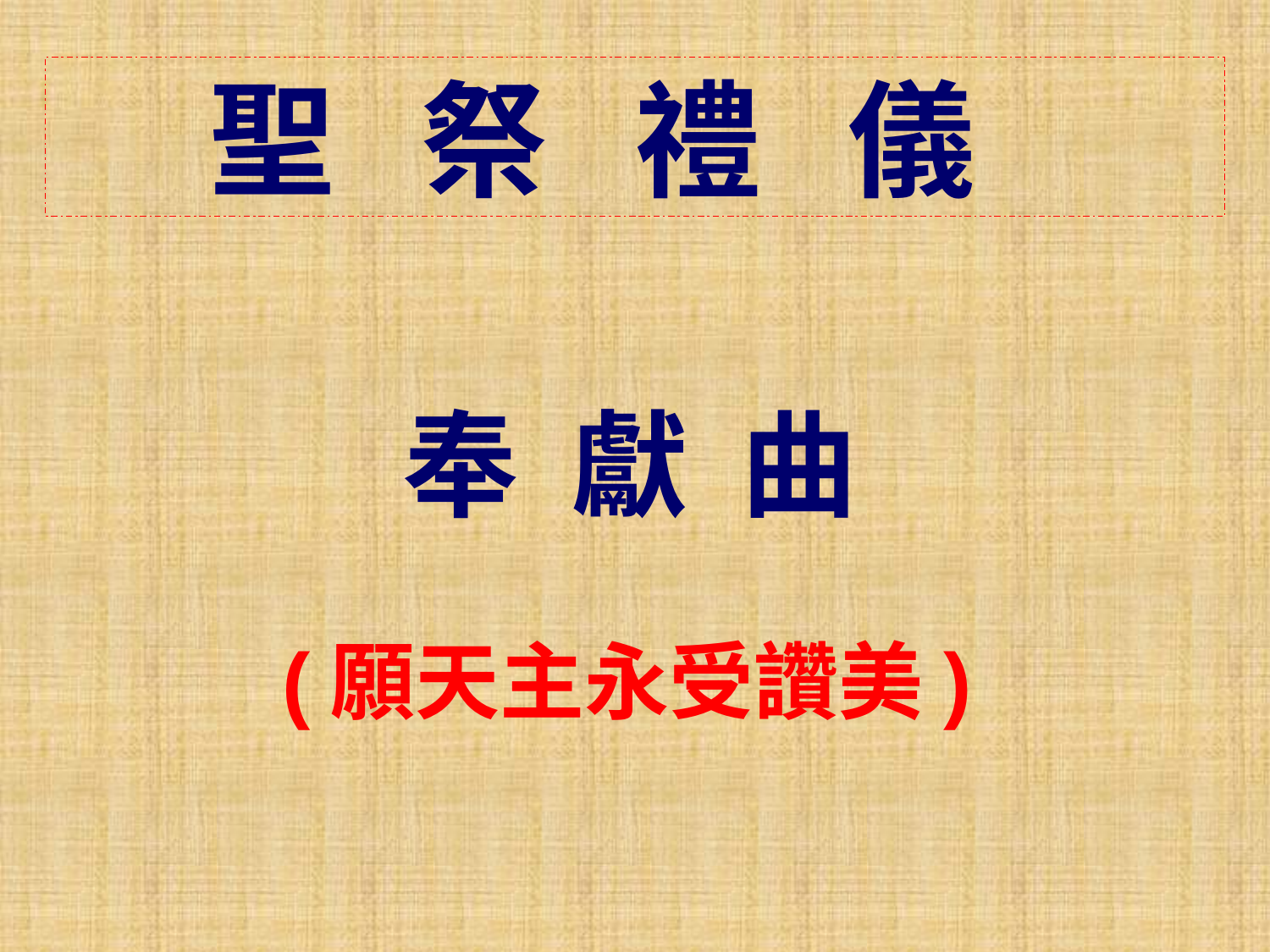

聖   祭   禮   儀

奉  獻  曲

(願天主永受讚美)